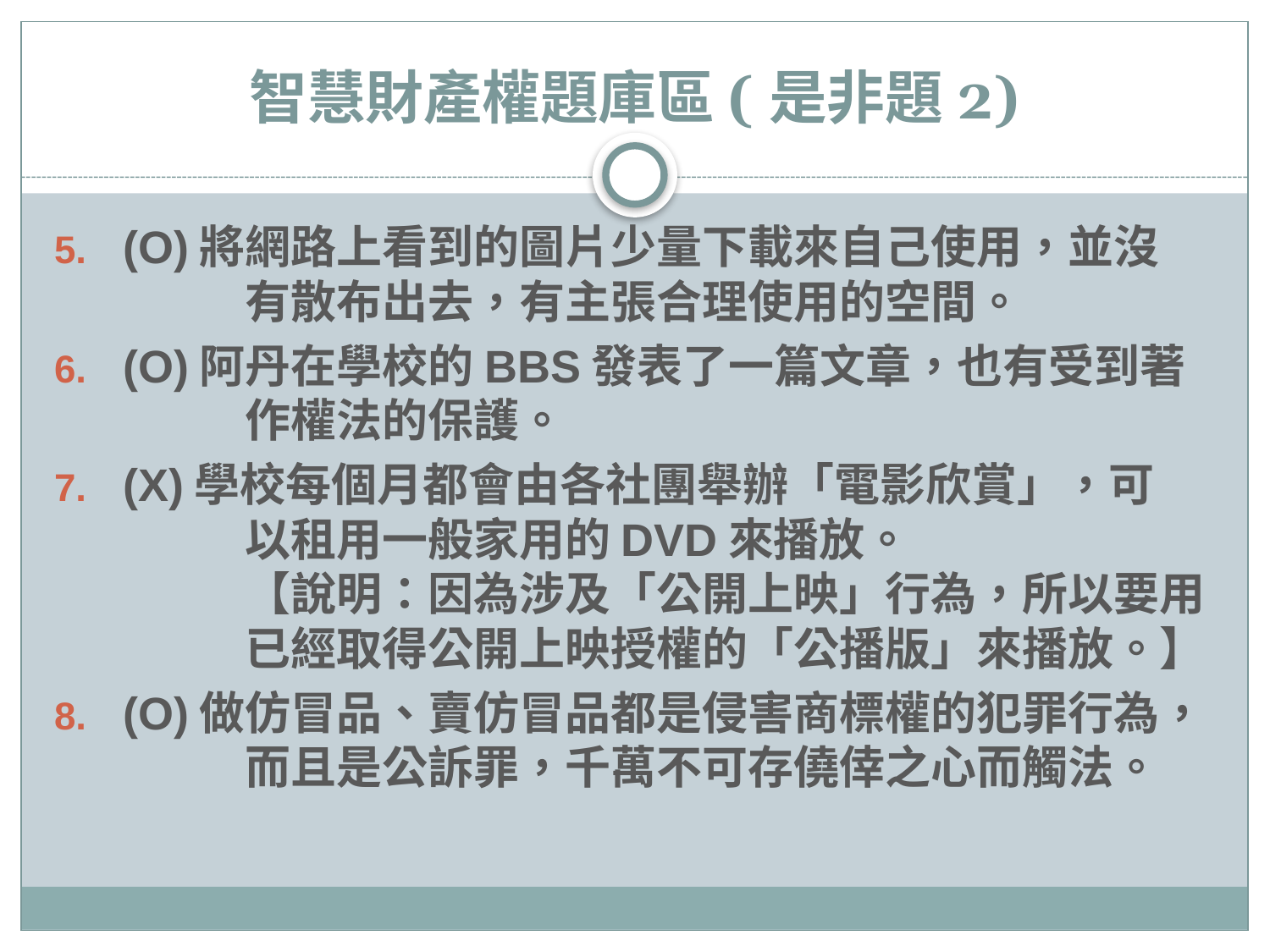

# 智慧財產權題庫區(是非題2)
(O)將網路上看到的圖片少量下載來自己使用，並沒	有散布出去，有主張合理使用的空間。
(O)阿丹在學校的BBS發表了一篇文章，也有受到著	作權法的保護。
(X)學校每個月都會由各社團舉辦「電影欣賞」，可	以租用一般家用的DVD來播放。
	【說明：因為涉及「公開上映」行為，所以要用	已經取得公開上映授權的「公播版」來播放。】
(O)做仿冒品、賣仿冒品都是侵害商標權的犯罪行為，	而且是公訴罪，千萬不可存僥倖之心而觸法。